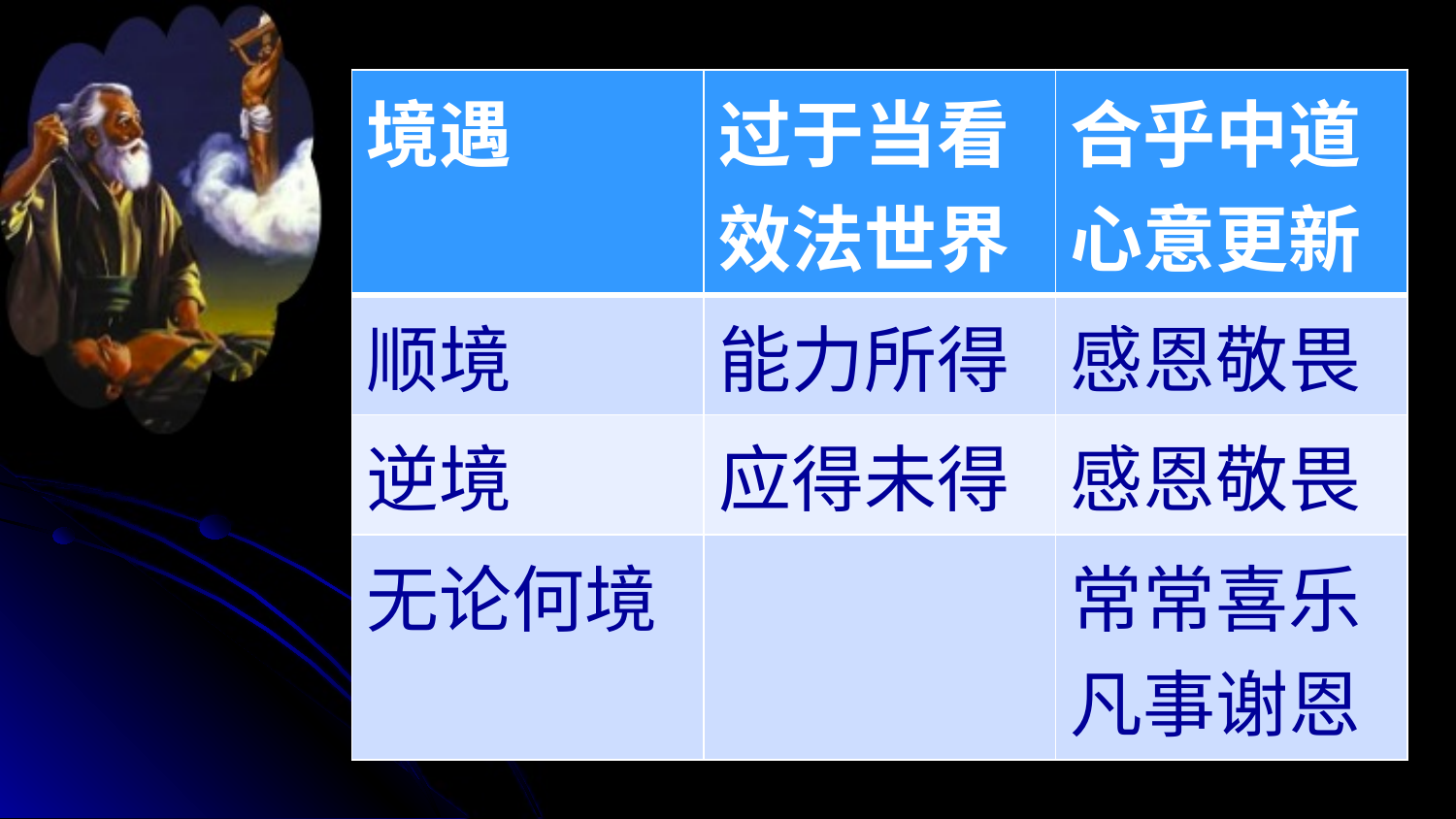

| 境遇 | 过于当看 效法世界 | 合乎中道心意更新 |
| --- | --- | --- |
| 顺境 | 能力所得 | 感恩敬畏 |
| 逆境 | 应得未得 | 感恩敬畏 |
| 无论何境 |  | 常常喜乐 凡事谢恩 |